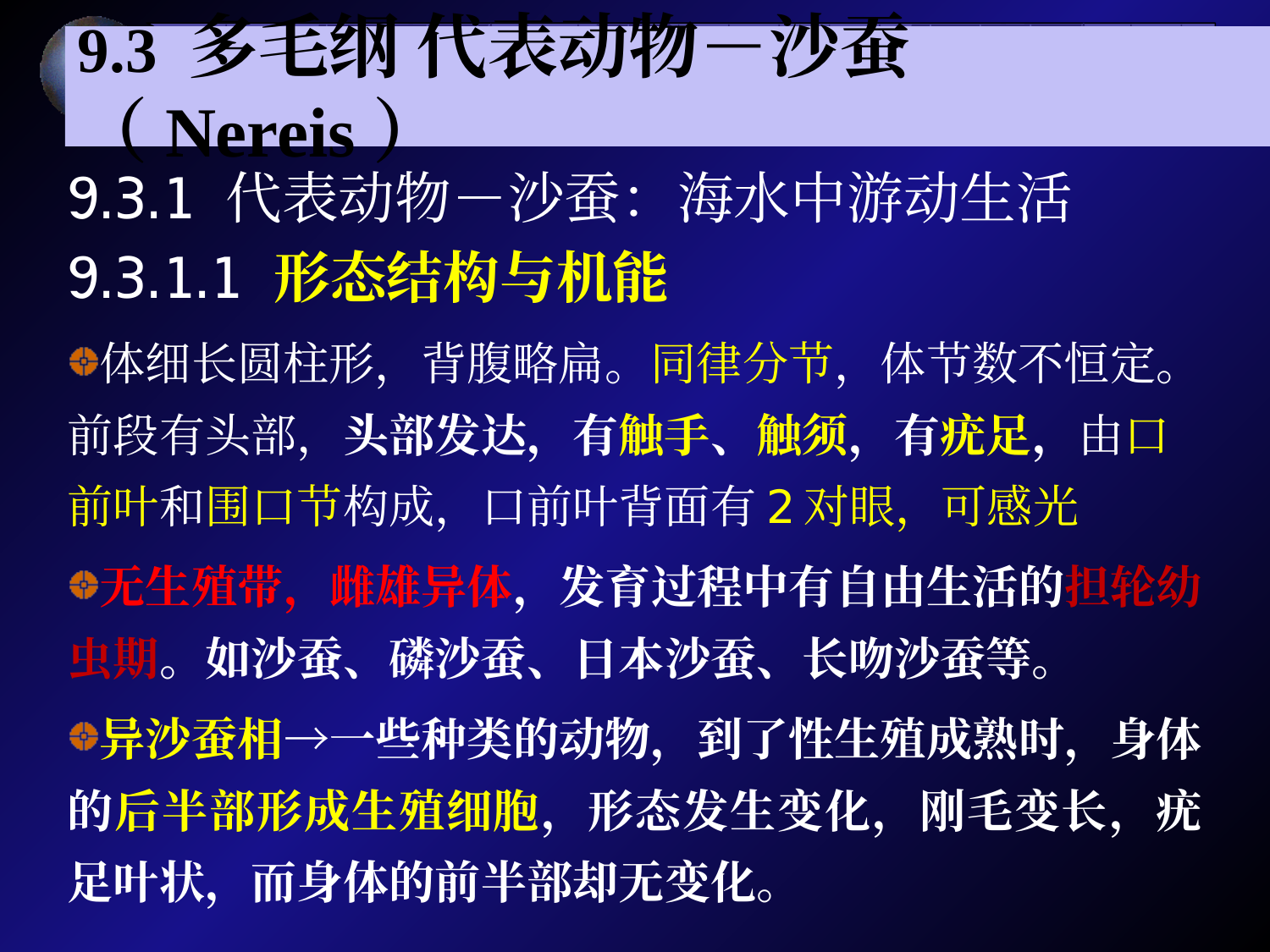

# 9.3 多毛纲 代表动物－沙蚕（Nereis）
9.3.1 代表动物－沙蚕：海水中游动生活
9.3.1.1 形态结构与机能
体细长圆柱形，背腹略扁。同律分节，体节数不恒定。前段有头部，头部发达，有触手、触须，有疣足，由口前叶和围口节构成，口前叶背面有2对眼，可感光
无生殖带，雌雄异体，发育过程中有自由生活的担轮幼虫期。如沙蚕、磷沙蚕、日本沙蚕、长吻沙蚕等。
异沙蚕相→一些种类的动物，到了性生殖成熟时，身体的后半部形成生殖细胞，形态发生变化，刚毛变长，疣足叶状，而身体的前半部却无变化。